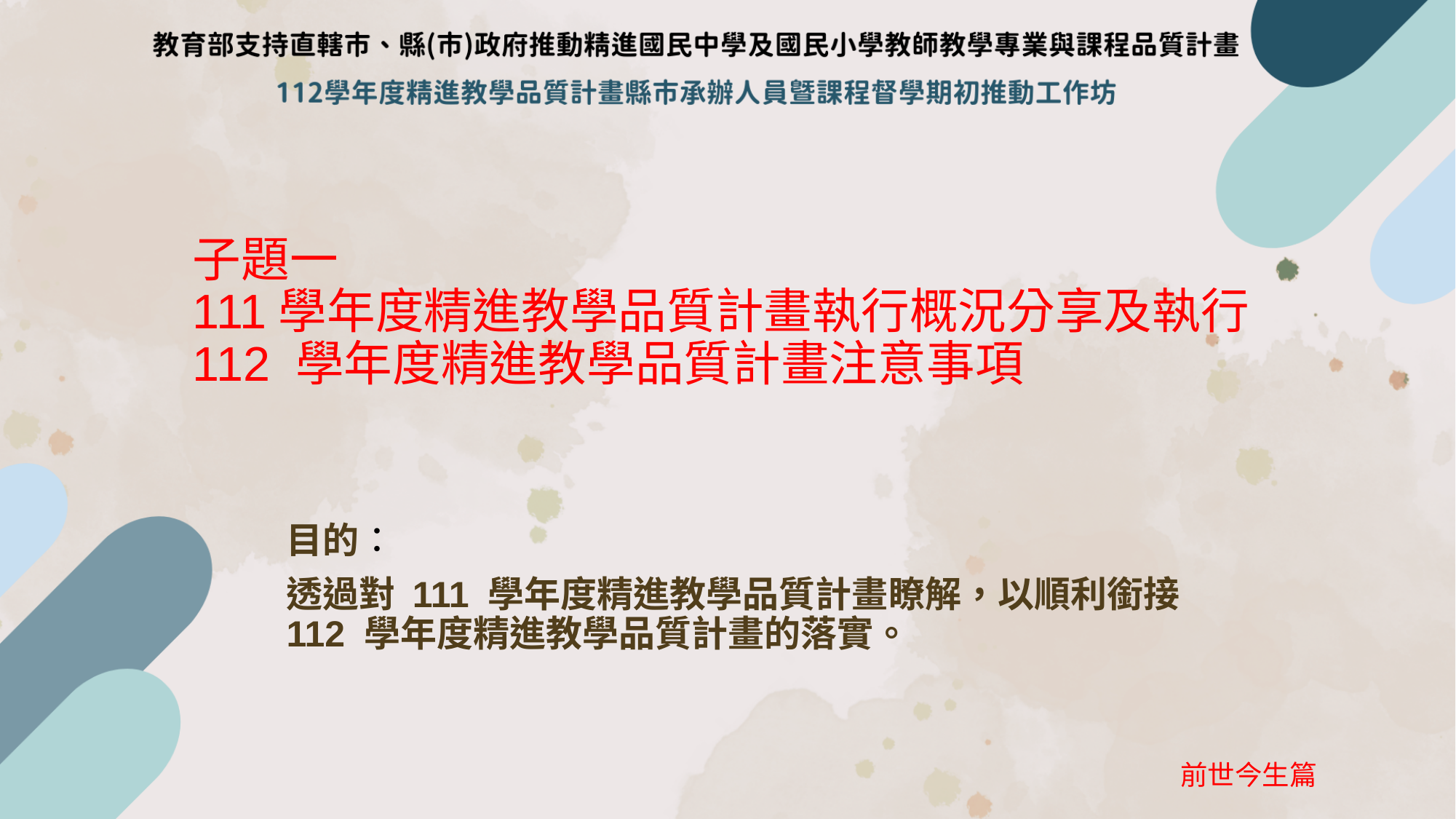

# 子題一 111學年度精進教學品質計畫執行概況分享及執行112 學年度精進教學品質計畫注意事項
目的：
透過對 111 學年度精進教學品質計畫瞭解，以順利銜接 112 學年度精進教學品質計畫的落實。
前世今生篇